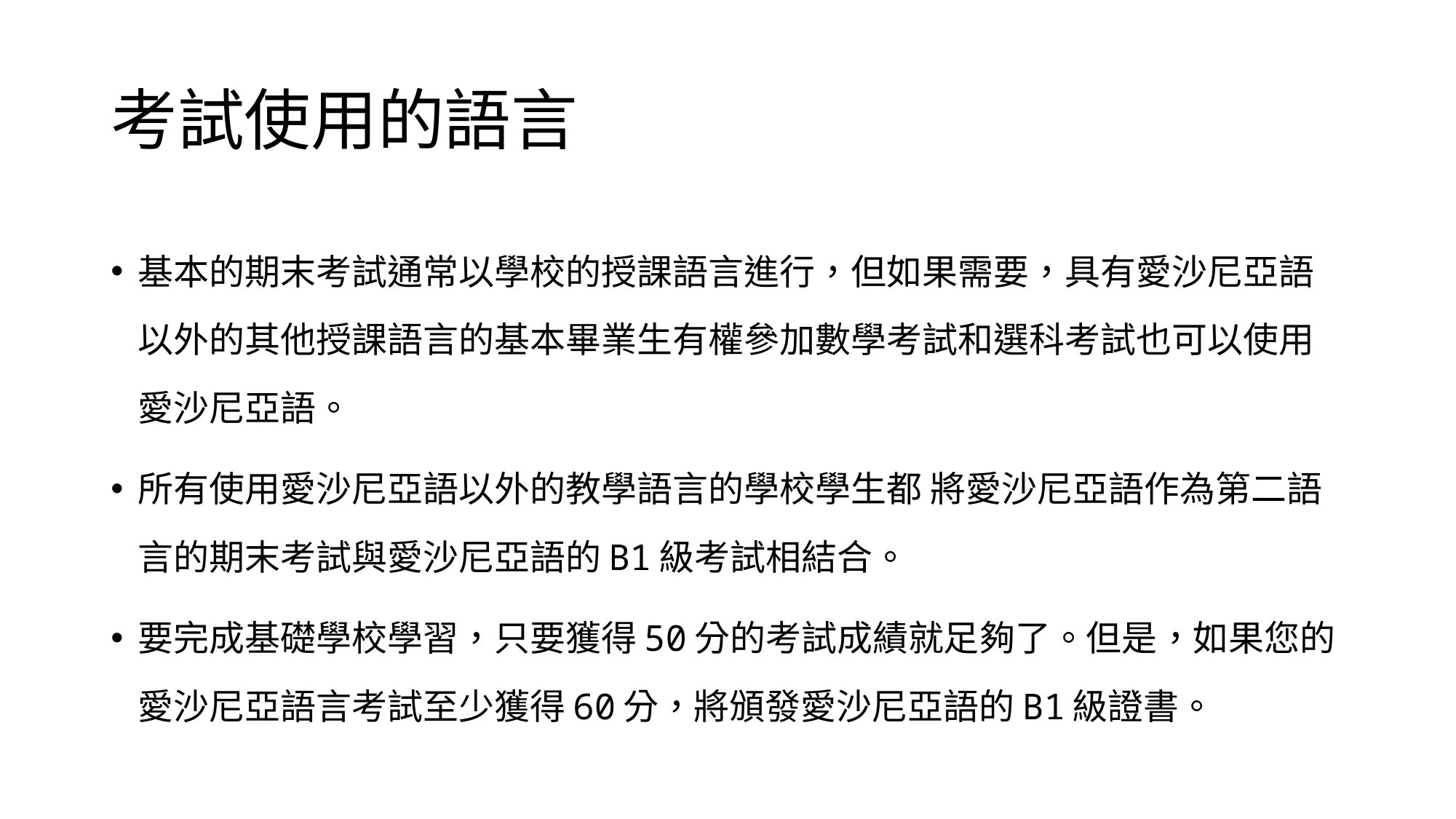

# 考試使用的語言
基本的期末考試通常以學校的授課語言進行，但如果需要，具有愛沙尼亞語以外的其他授課語言的基本畢業生有權參加數學考試和選科考試也可以使用愛沙尼亞語。
所有使用愛沙尼亞語以外的教學語言的學校學生都 將愛沙尼亞語作為第二語言的期末考試與愛沙尼亞語的B1級考試相結合。
要完成基礎學校學習，只要獲得50分的考試成績就足夠了。但是，如果您的愛沙尼亞語言考試至少獲得60分，將頒發愛沙尼亞語的B1級證書。